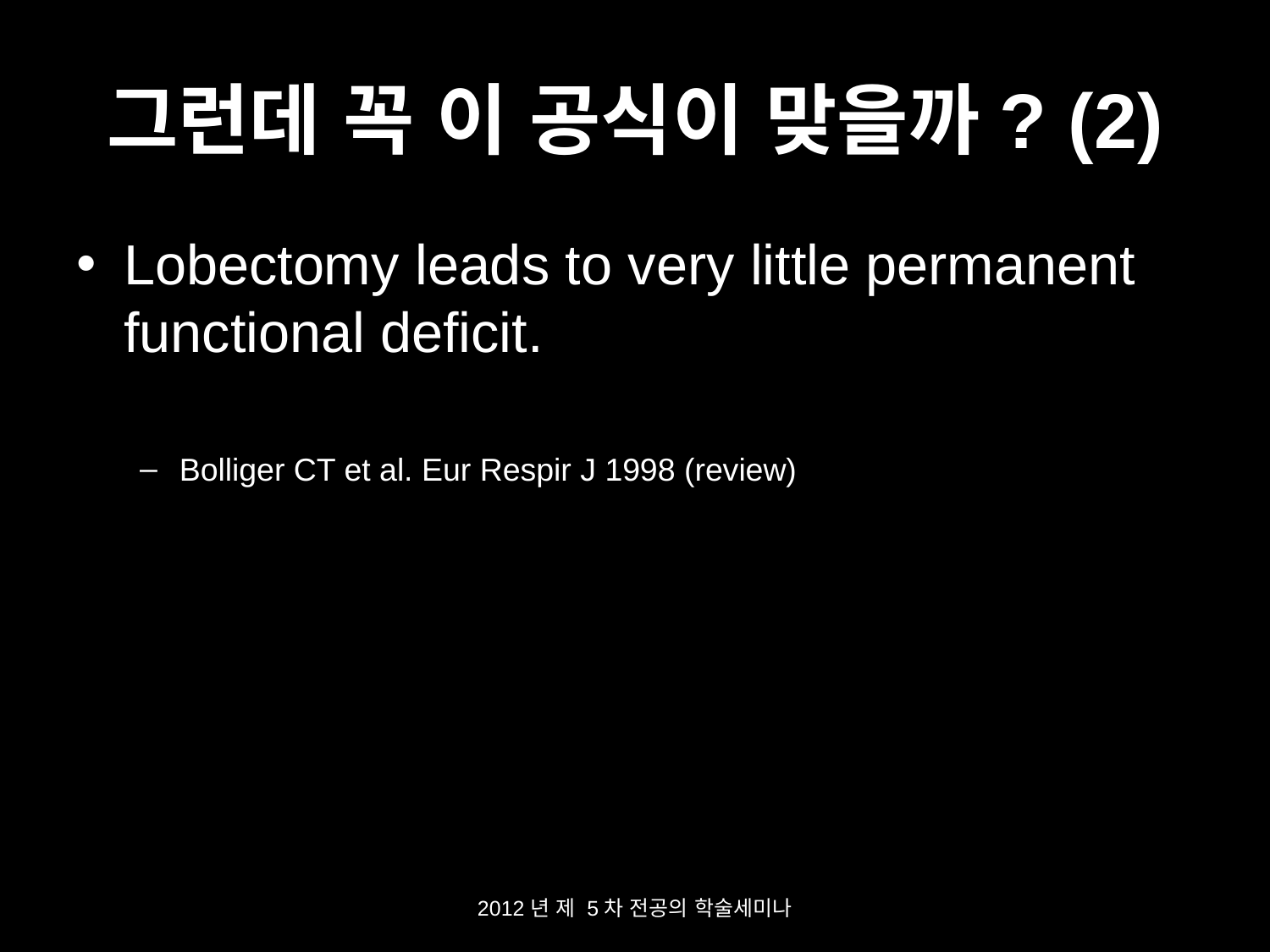

# 그런데 꼭 이 공식이 맞을까? (2)
Lobectomy leads to very little permanent functional deficit.

Bolliger CT et al. Eur Respir J 1998 (review)
2012년 제 5차 전공의 학술세미나